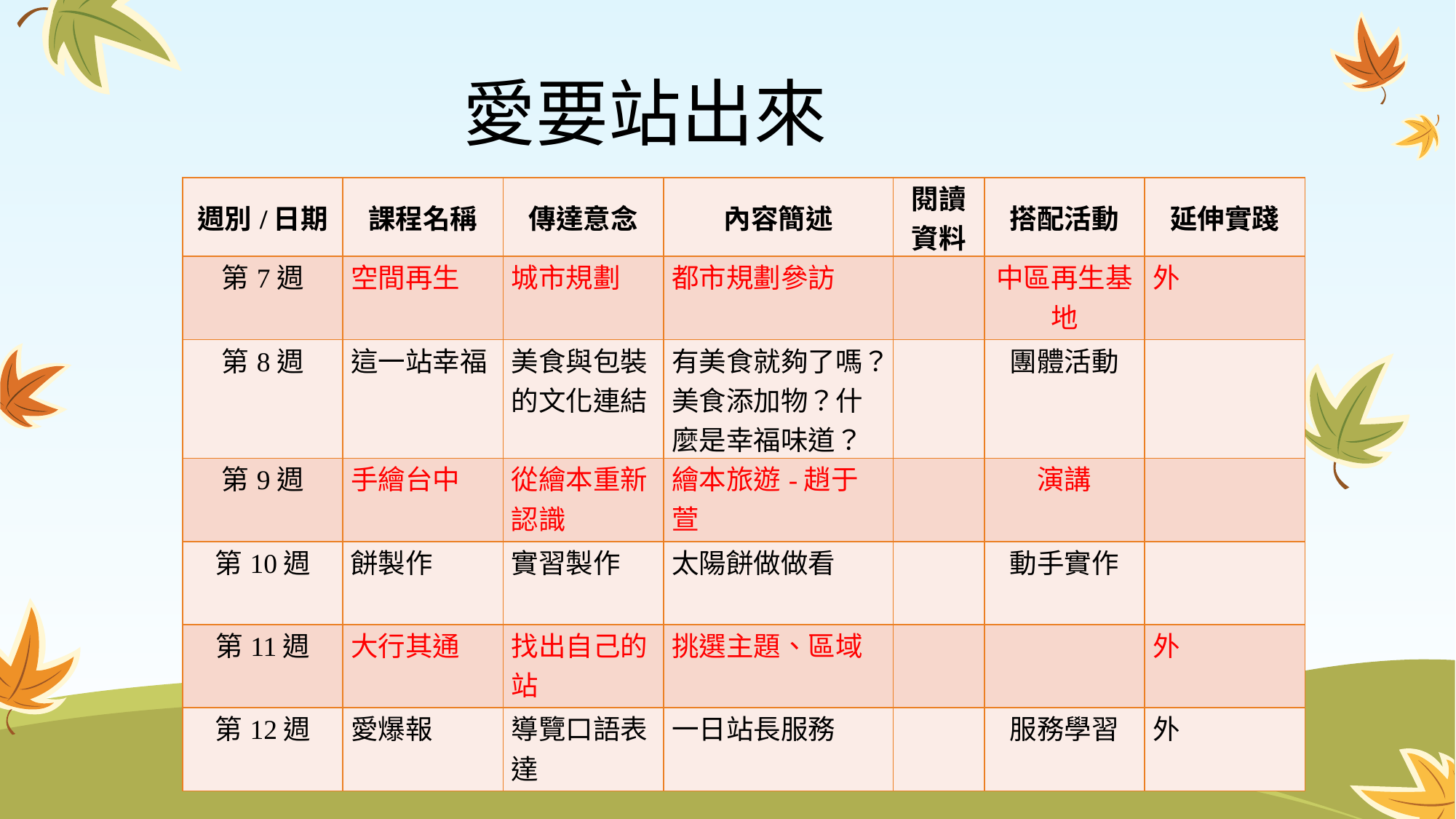

# 愛要站出來
| 週別/日期 | 課程名稱 | 傳達意念 | 內容簡述 | 閱讀資料 | 搭配活動 | 延伸實踐 |
| --- | --- | --- | --- | --- | --- | --- |
| 第7週 | 空間再生 | 城市規劃 | 都市規劃參訪 |  | 中區再生基地 | 外 |
| 第8週 | 這一站幸福 | 美食與包裝的文化連結 | 有美食就夠了嗎？美食添加物？什麼是幸福味道？ |  | 團體活動 |  |
| 第9週 | 手繪台中 | 從繪本重新認識 | 繪本旅遊-趙于萱 |  | 演講 |  |
| 第10週 | 餅製作 | 實習製作 | 太陽餅做做看 |  | 動手實作 |  |
| 第11週 | 大行其通 | 找出自己的站 | 挑選主題、區域 |  |  | 外 |
| 第12週 | 愛爆報 | 導覽口語表達 | 一日站長服務 |  | 服務學習 | 外 |